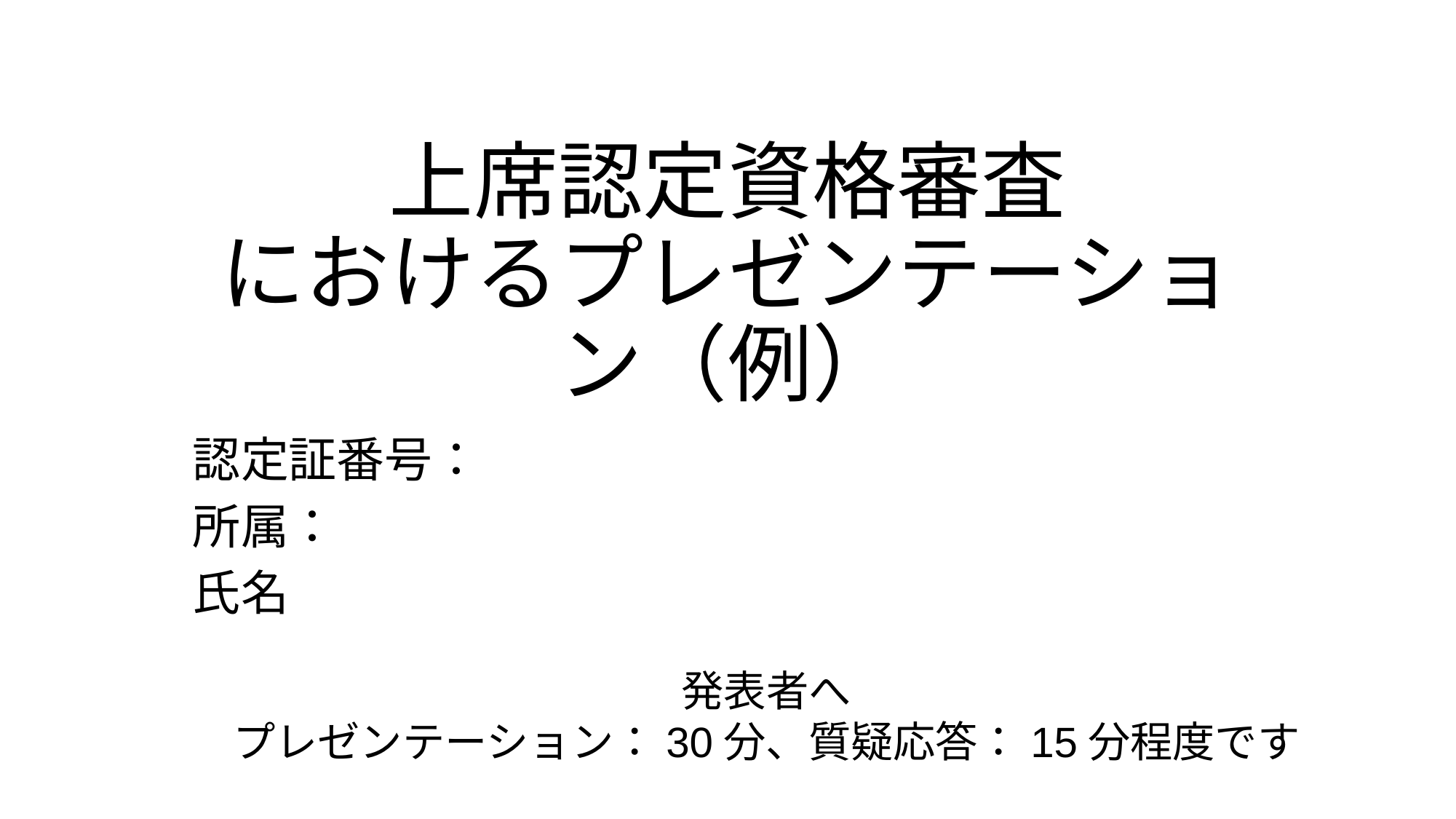

# 上席認定資格審査 におけるプレゼンテーション（例）
認定証番号：
所属：
氏名
発表者へ
プレゼンテーション：30分、質疑応答：15分程度です